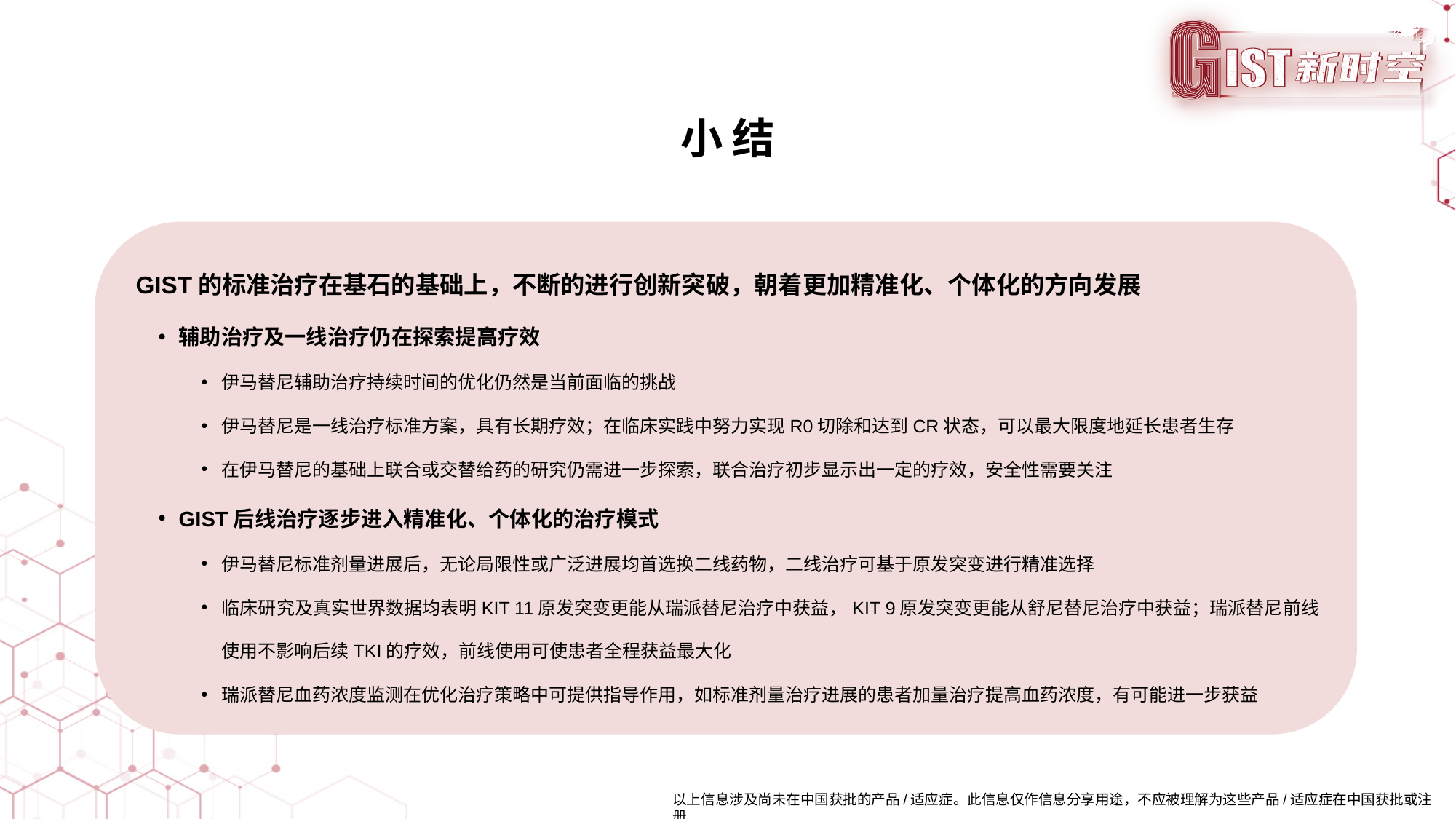

小 结

GIST的标准治疗在基石的基础上，不断的进行创新突破，朝着更加精准化、个体化的方向发展
辅助治疗及一线治疗仍在探索提高疗效
伊马替尼辅助治疗持续时间的优化仍然是当前面临的挑战
伊马替尼是一线治疗标准方案，具有长期疗效；在临床实践中努力实现R0切除和达到CR状态，可以最大限度地延长患者生存
在伊马替尼的基础上联合或交替给药的研究仍需进一步探索，联合治疗初步显示出一定的疗效，安全性需要关注
GIST后线治疗逐步进入精准化、个体化的治疗模式
伊马替尼标准剂量进展后，无论局限性或广泛进展均首选换二线药物，二线治疗可基于原发突变进行精准选择
临床研究及真实世界数据均表明KIT 11原发突变更能从瑞派替尼治疗中获益，KIT 9原发突变更能从舒尼替尼治疗中获益；瑞派替尼前线使用不影响后续TKI的疗效，前线使用可使患者全程获益最大化
瑞派替尼血药浓度监测在优化治疗策略中可提供指导作用，如标准剂量治疗进展的患者加量治疗提高血药浓度，有可能进一步获益